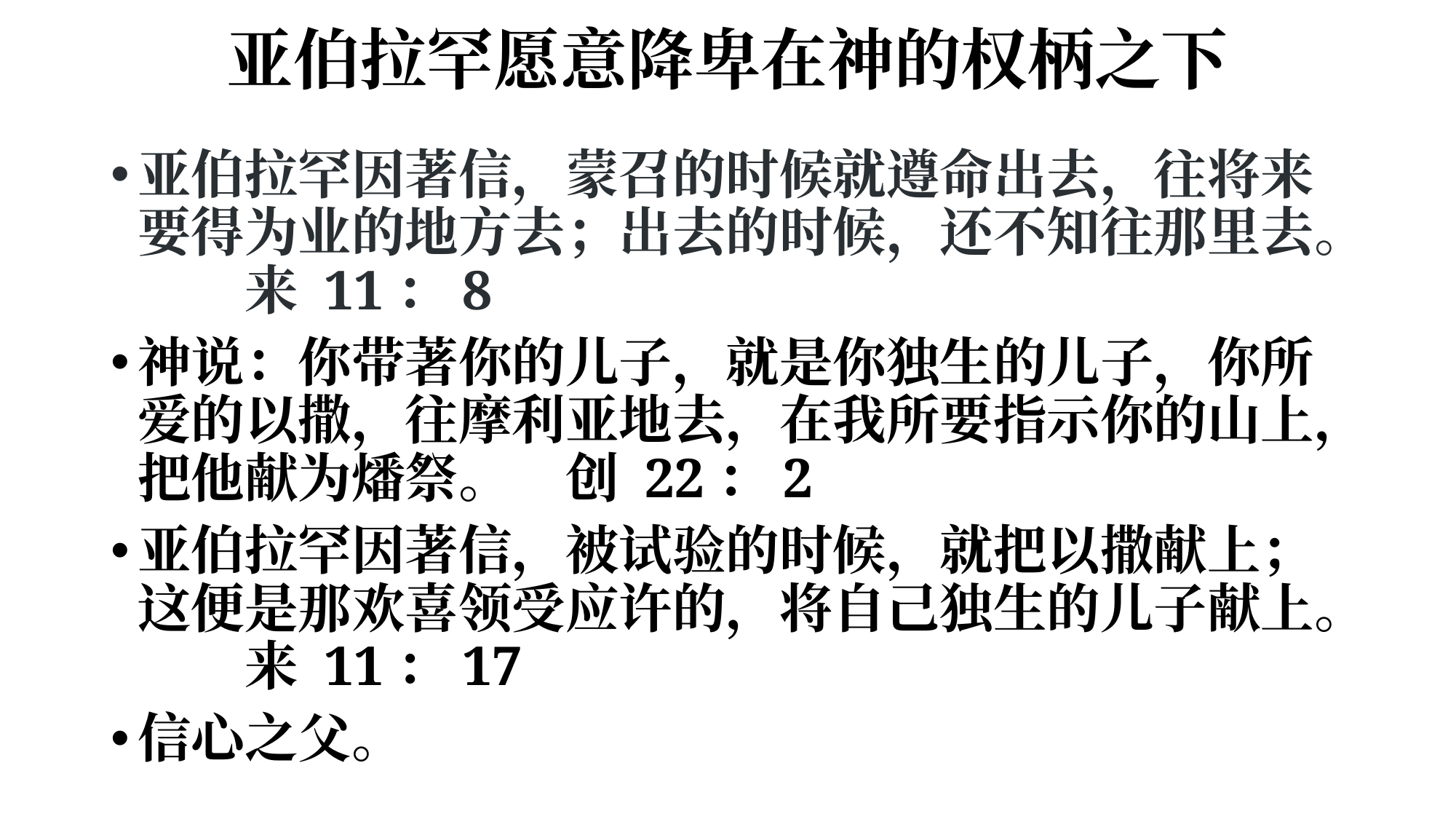

# 亚伯拉罕愿意降卑在神的权柄之下
亚伯拉罕因著信，蒙召的时候就遵命出去，往将来要得为业的地方去；出去的时候，还不知往那里去。 					来 11：8
神说：你带著你的儿子，就是你独生的儿子，你所爱的以撒，往摩利亚地去，在我所要指示你的山上，把他献为燔祭。			创 22：2
亚伯拉罕因著信，被试验的时候，就把以撒献上；这便是那欢喜领受应许的，将自己独生的儿子献上。						来 11：17
信心之父。